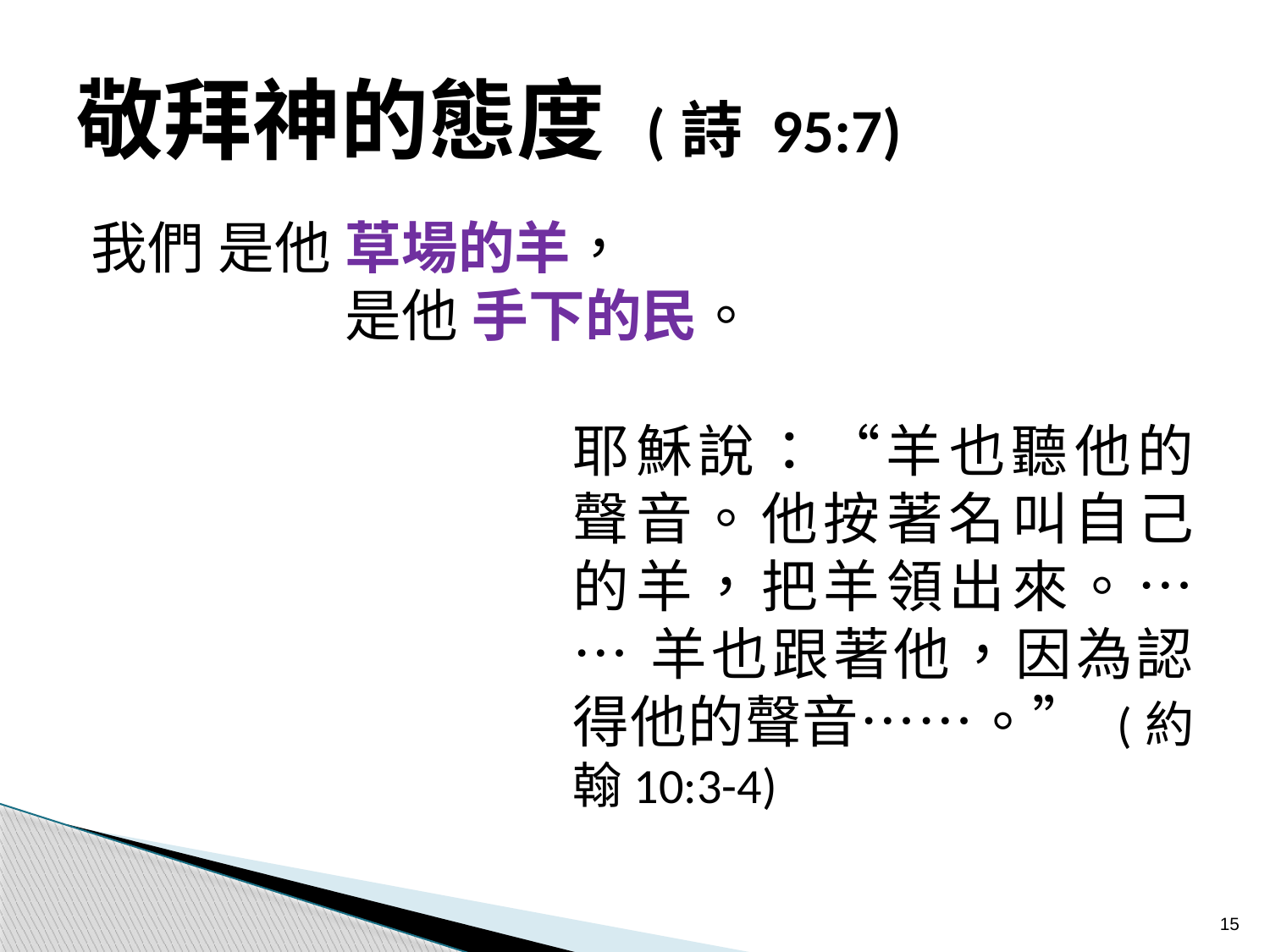

# 敬拜神的態度 (詩 95:7)
我們	是他	草場的羊，
		是他	手下的民。

耶穌說：“羊也聽他的聲音。他按著名叫自己的羊，把羊領出來。…… 羊也跟著他，因為認得他的聲音……。” (約翰10:3-4)
15